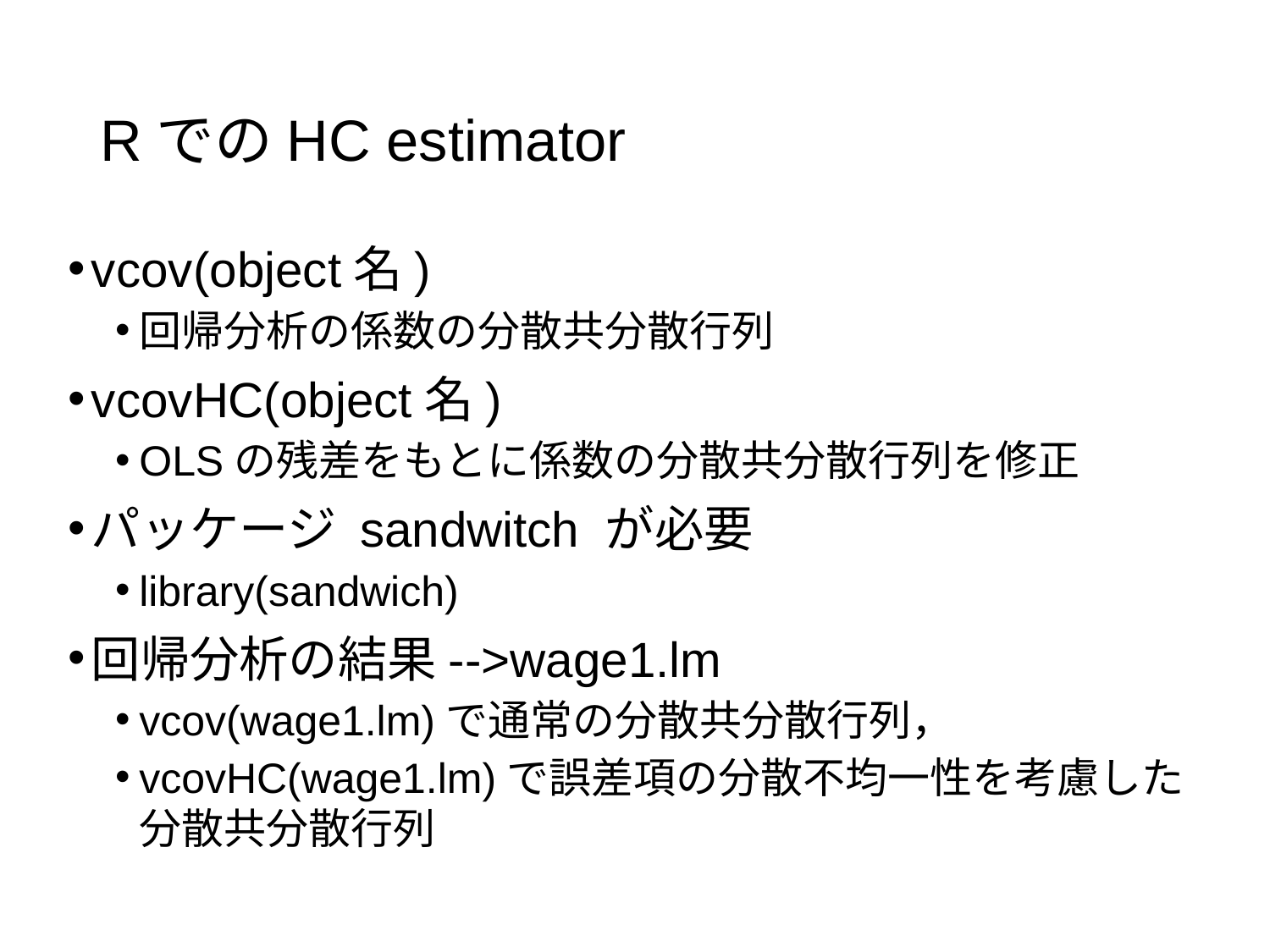

# RでのHC estimator
vcov(object名)
回帰分析の係数の分散共分散行列
vcovHC(object名)
OLSの残差をもとに係数の分散共分散行列を修正
パッケージ sandwitch が必要
library(sandwich)
回帰分析の結果-->wage1.lm
vcov(wage1.lm)で通常の分散共分散行列，
vcovHC(wage1.lm)で誤差項の分散不均一性を考慮した分散共分散行列